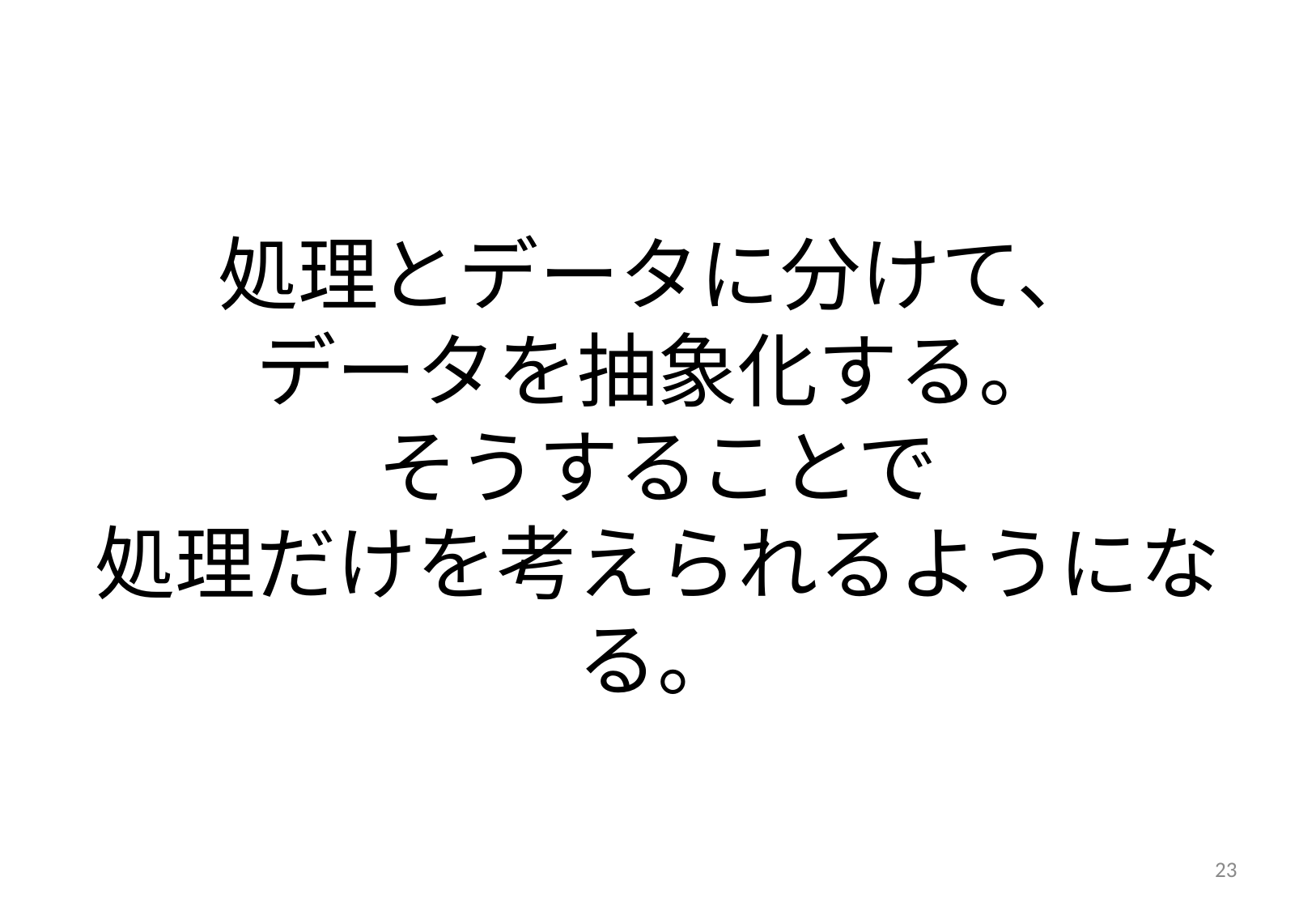

# 処理とデータに分けて、 データを抽象化する。 そうすることで 処理だけを考えられるようになる。
23